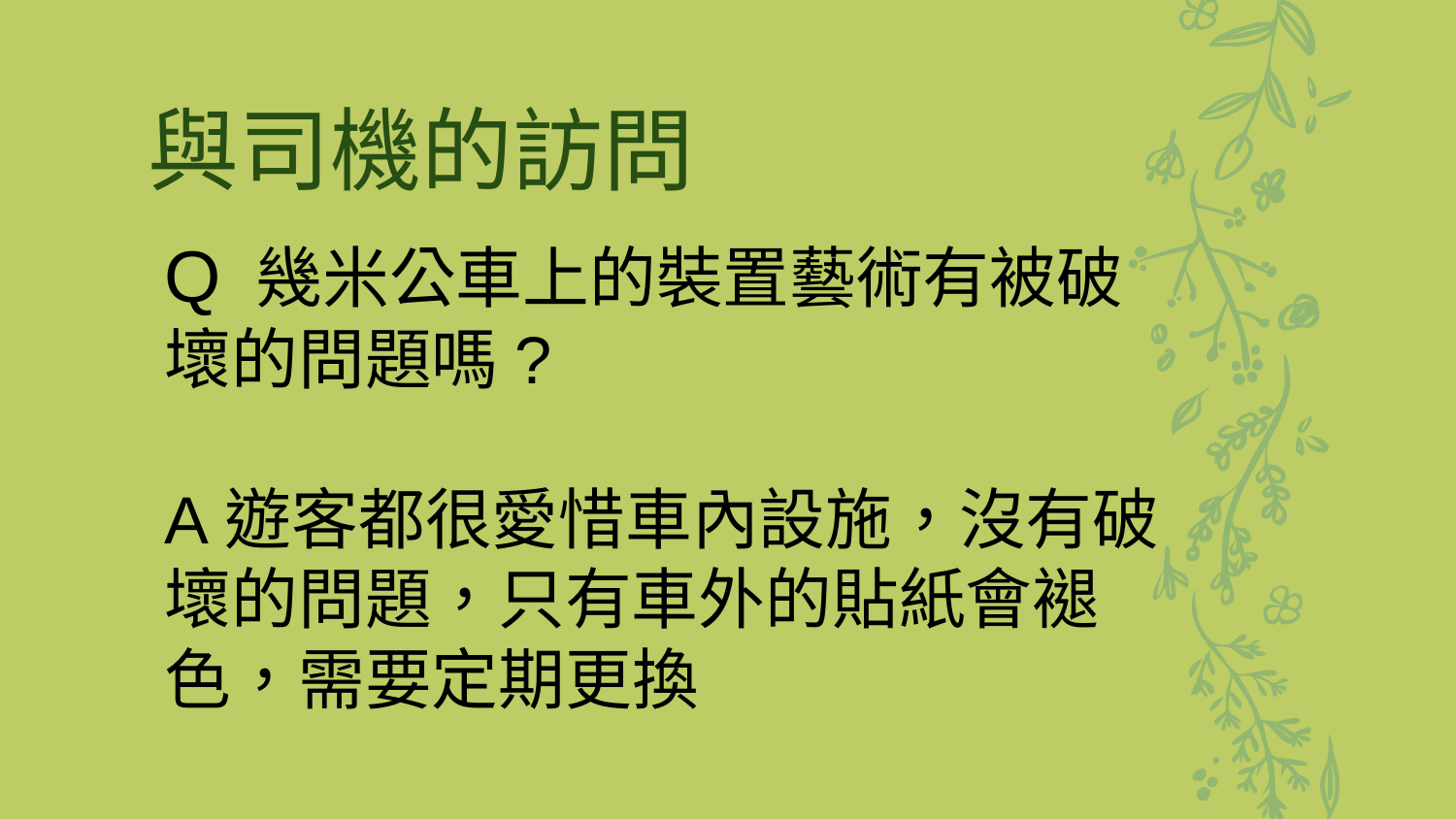

與司機的訪問
Q 幾米公車上的裝置藝術有被破壞的問題嗎?

A遊客都很愛惜車內設施，沒有破壞的問題，只有車外的貼紙會褪色，需要定期更換